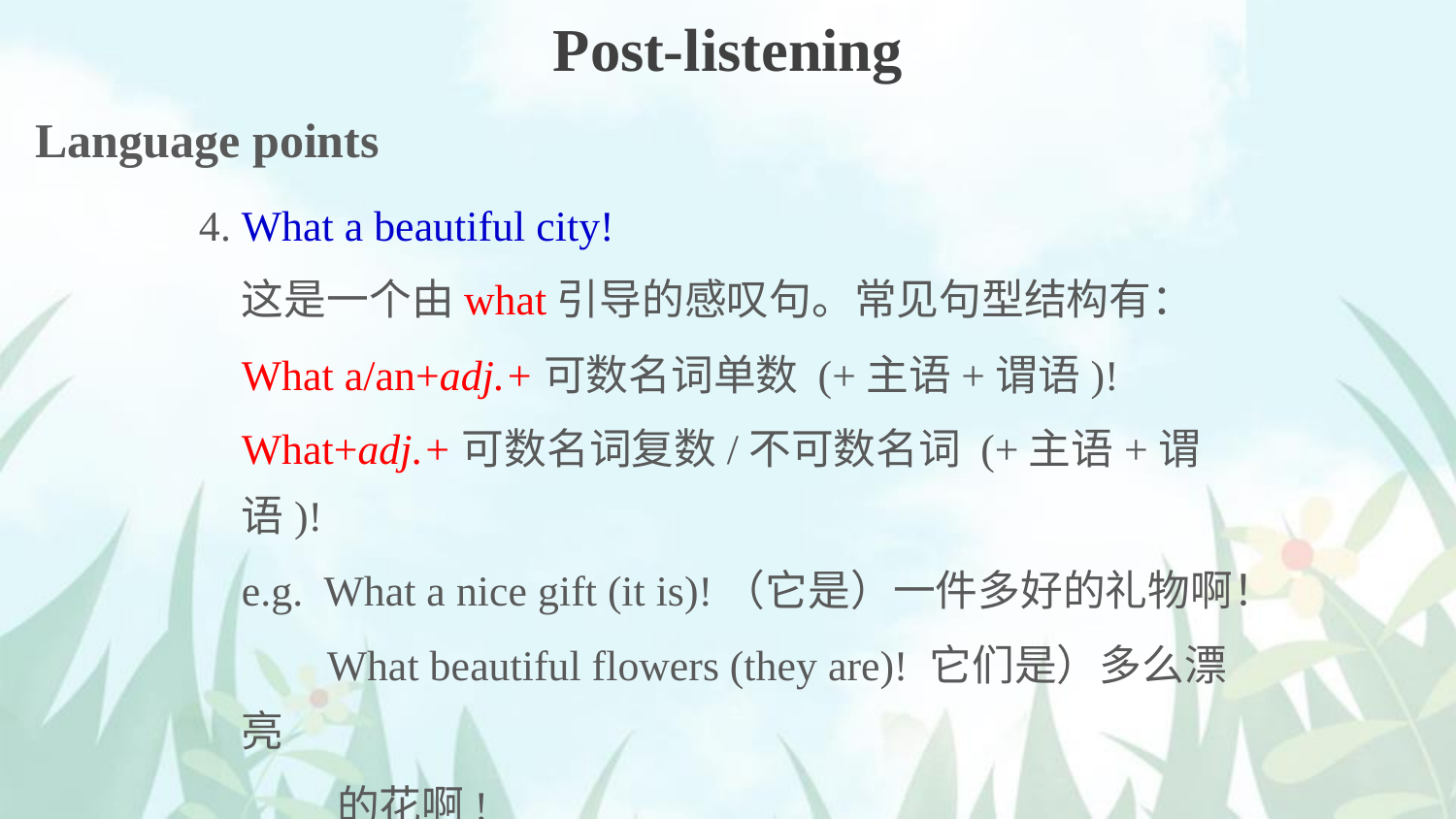

Post-listening
Language points
4. What a beautiful city!
这是一个由what引导的感叹句。常见句型结构有：
What a/an+adj.+可数名词单数 (+主语+谓语)!
What+adj.+可数名词复数/不可数名词 (+主语+谓语)!
e.g.  What a nice gift (it is)!（它是）一件多好的礼物啊！
        What beautiful flowers (they are)! 它们是）多么漂亮
         的花啊!
         What fine weather (it is today)!（今天）天气多好啊！